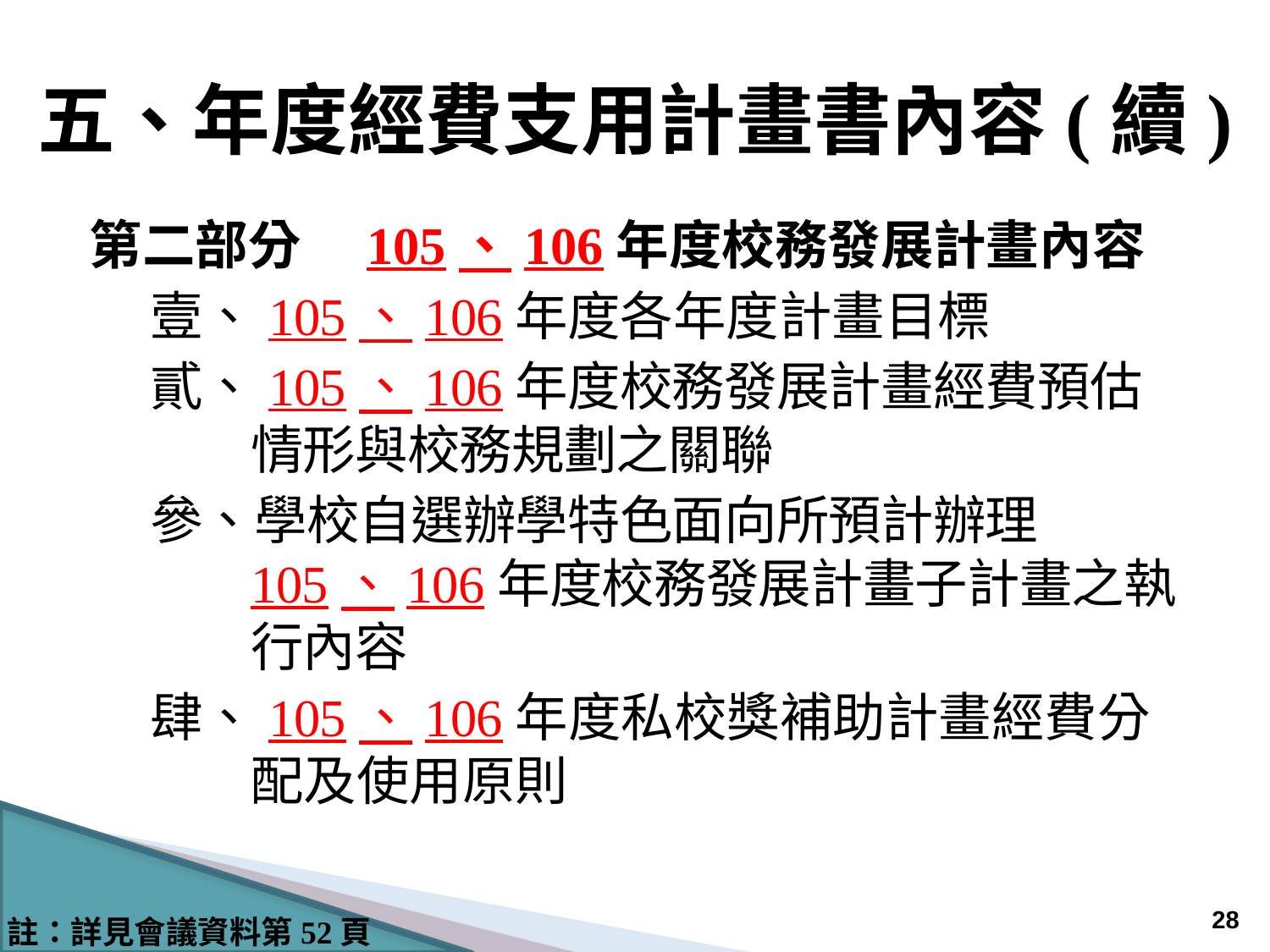

# 五、年度經費支用計畫書內容(續)
第二部分　105、106年度校務發展計畫內容
壹、105、106年度各年度計畫目標
貳、105、106年度校務發展計畫經費預估情形與校務規劃之關聯
參、學校自選辦學特色面向所預計辦理105、106年度校務發展計畫子計畫之執行內容
肆、105、106年度私校獎補助計畫經費分配及使用原則
28
註：詳見會議資料第52頁